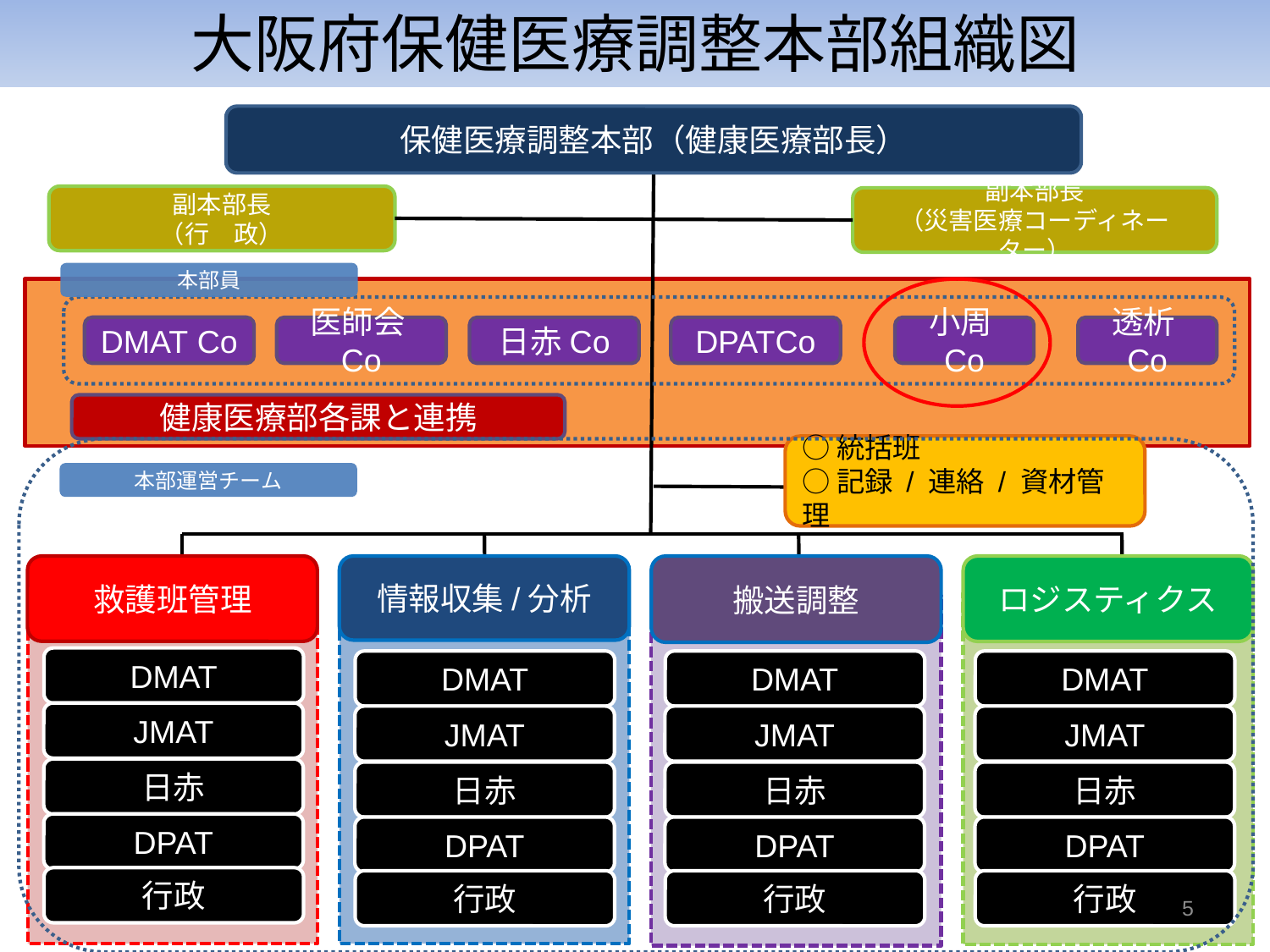

大阪府保健医療調整本部組織図
副本部長
（災害医療コーディネーター）
副本部長
（行　政）
保健医療調整本部（健康医療部長）
本部員
健康医療部各課と連携
DMAT Co

○統括班
○記録 / 連絡 / 資材管理
DPATCo
医師会Co
日赤Co
小周Co
透析Co
本部運営チーム

ロジスティクス

搬送調整

情報収集/分析

救護班管理
DMAT
JMAT

日赤
DPAT
行政
DMAT
JMAT
日赤
DPAT
行政
DMAT
JMAT
日赤
DPAT
行政
DMAT
JMAT
日赤
DPAT
行政
5